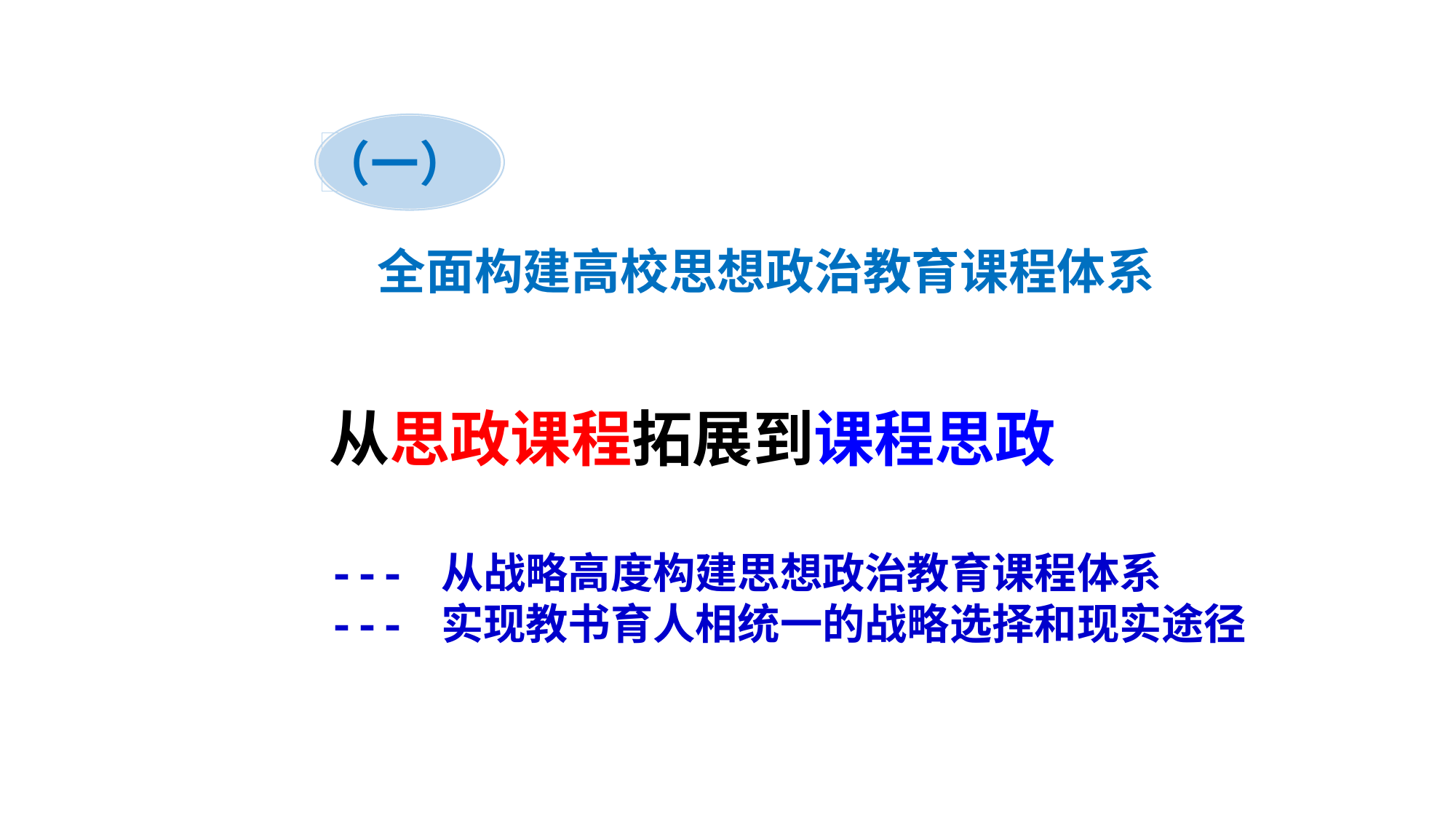

（一）
全面构建高校思想政治教育课程体系
从思政课程拓展到课程思政
--- 从战略高度构建思想政治教育课程体系
--- 实现教书育人相统一的战略选择和现实途径